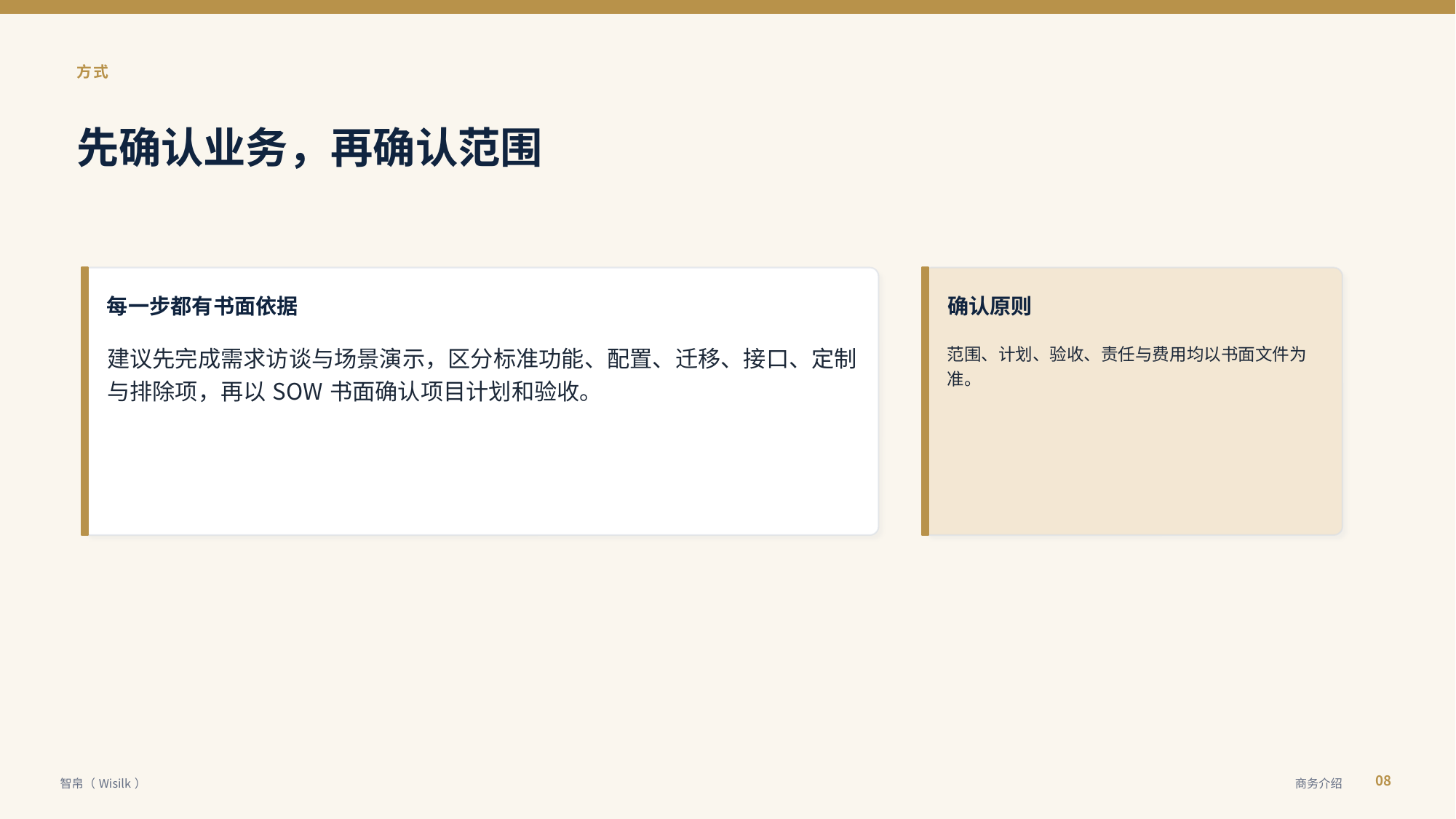

方式
先确认业务，再确认范围

每一步都有书面依据
确认原则
建议先完成需求访谈与场景演示，区分标准功能、配置、迁移、接口、定制与排除项，再以SOW书面确认项目计划和验收。
范围、计划、验收、责任与费用均以书面文件为准。
08
智帛（Wisilk）
商务介绍